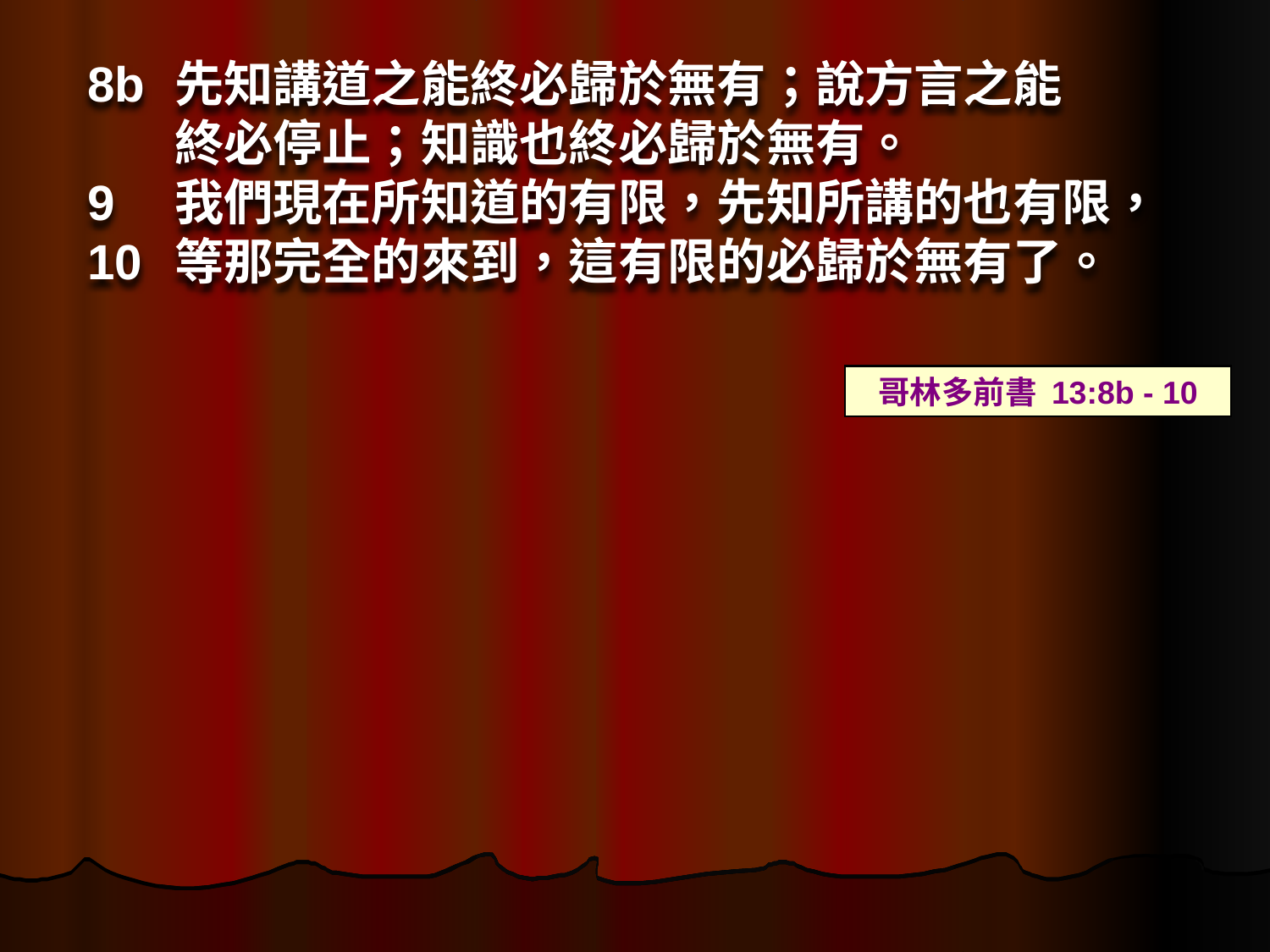

8b	先知講道之能終必歸於無有；說方言之能
	終必停止；知識也終必歸於無有。
9	我們現在所知道的有限，先知所講的也有限，
10	等那完全的來到，這有限的必歸於無有了。
哥林多前書 13:8b - 10